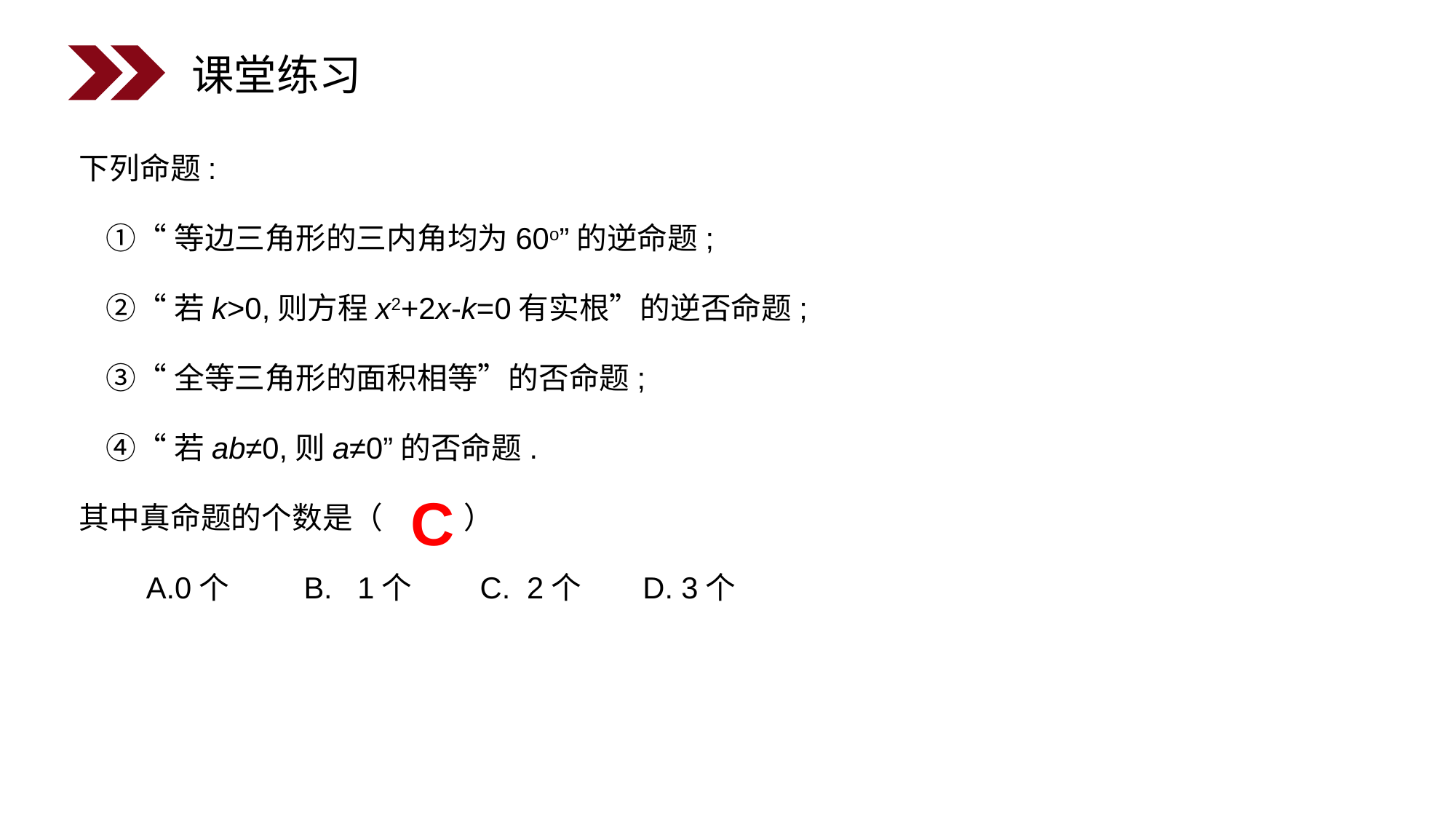

课堂练习
下列命题:
    ①“等边三角形的三内角均为60o”的逆命题;
    ②“若k>0,则方程x2+2x-k=0有实根”的逆否命题;
    ③“全等三角形的面积相等”的否命题;
    ④“若ab≠0,则a≠0”的否命题.
其中真命题的个数是（            ）
        A.0个          B.   1个         C.  2个        D. 3个

C